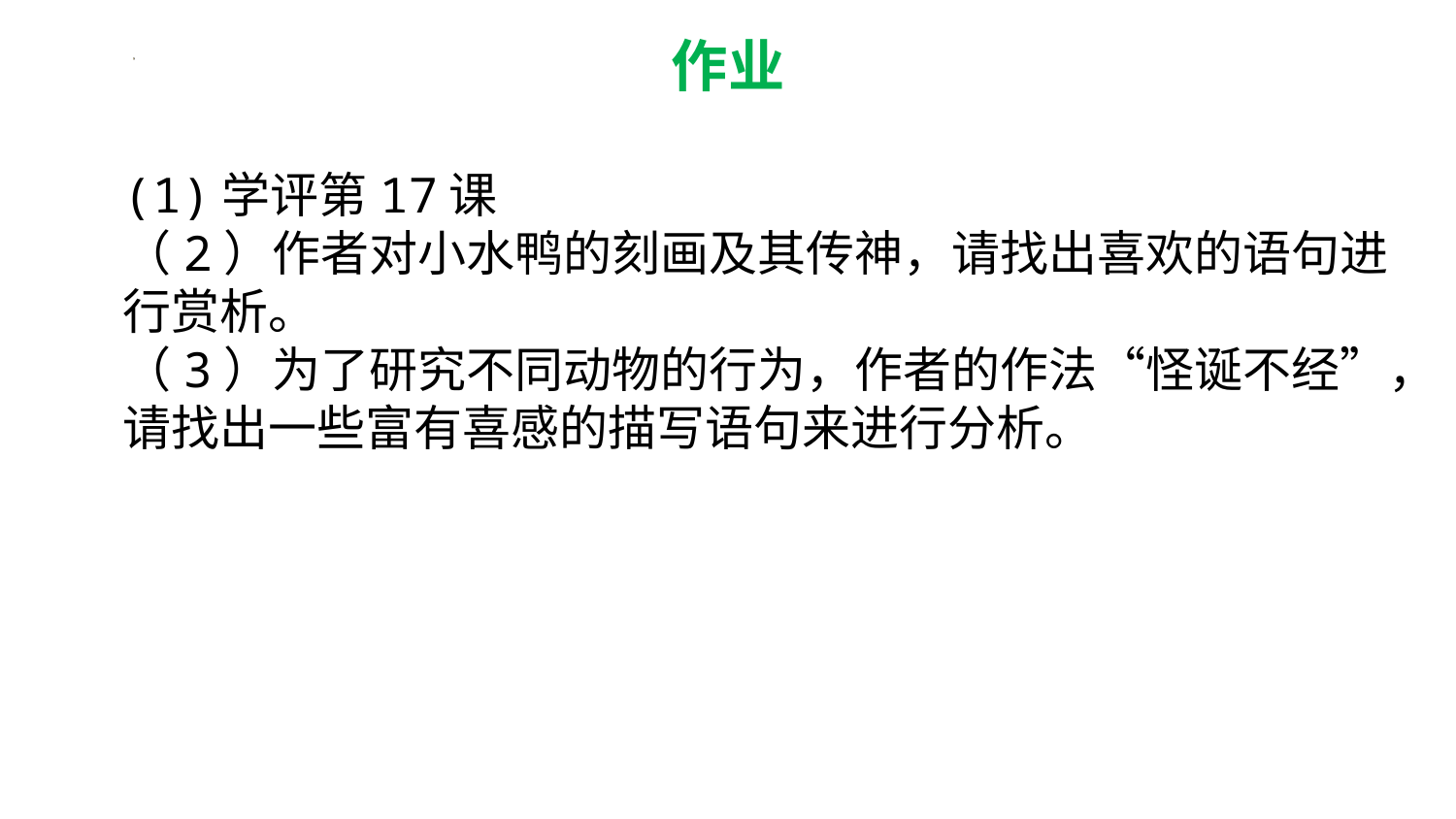

作业
(1)学评第17课
（2）作者对小水鸭的刻画及其传神，请找出喜欢的语句进行赏析。
（3）为了研究不同动物的行为，作者的作法“怪诞不经”，请找出一些富有喜感的描写语句来进行分析。